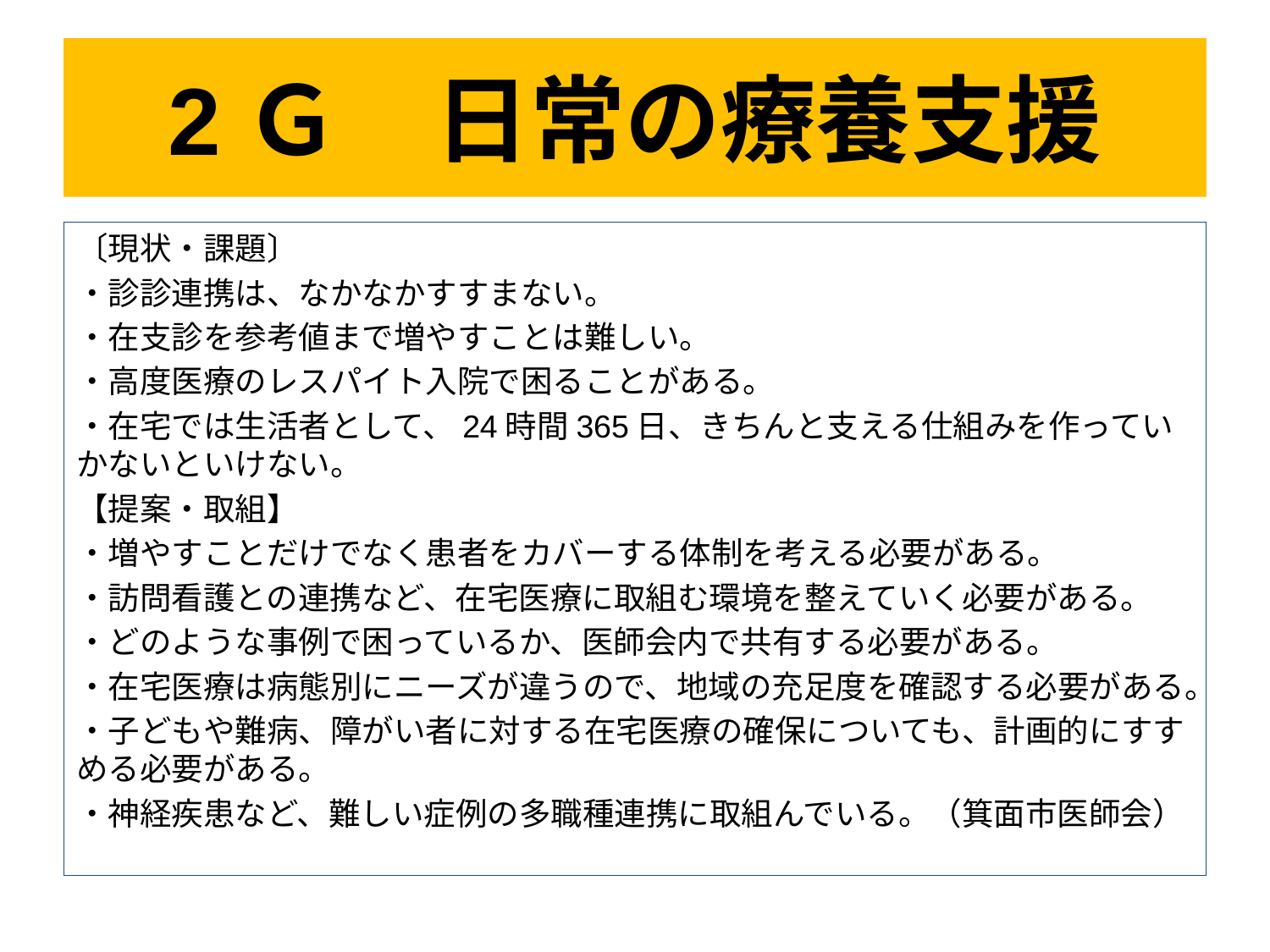

# 2Ｇ　日常の療養支援
〔現状・課題〕
・診診連携は、なかなかすすまない。
・在支診を参考値まで増やすことは難しい。
・高度医療のレスパイト入院で困ることがある。
・在宅では生活者として、24時間365日、きちんと支える仕組みを作っていかないといけない。
【提案・取組】
・増やすことだけでなく患者をカバーする体制を考える必要がある。
・訪問看護との連携など、在宅医療に取組む環境を整えていく必要がある。
・どのような事例で困っているか、医師会内で共有する必要がある。
・在宅医療は病態別にニーズが違うので、地域の充足度を確認する必要がある。
・子どもや難病、障がい者に対する在宅医療の確保についても、計画的にすすめる必要がある。
・神経疾患など、難しい症例の多職種連携に取組んでいる。（箕面市医師会）